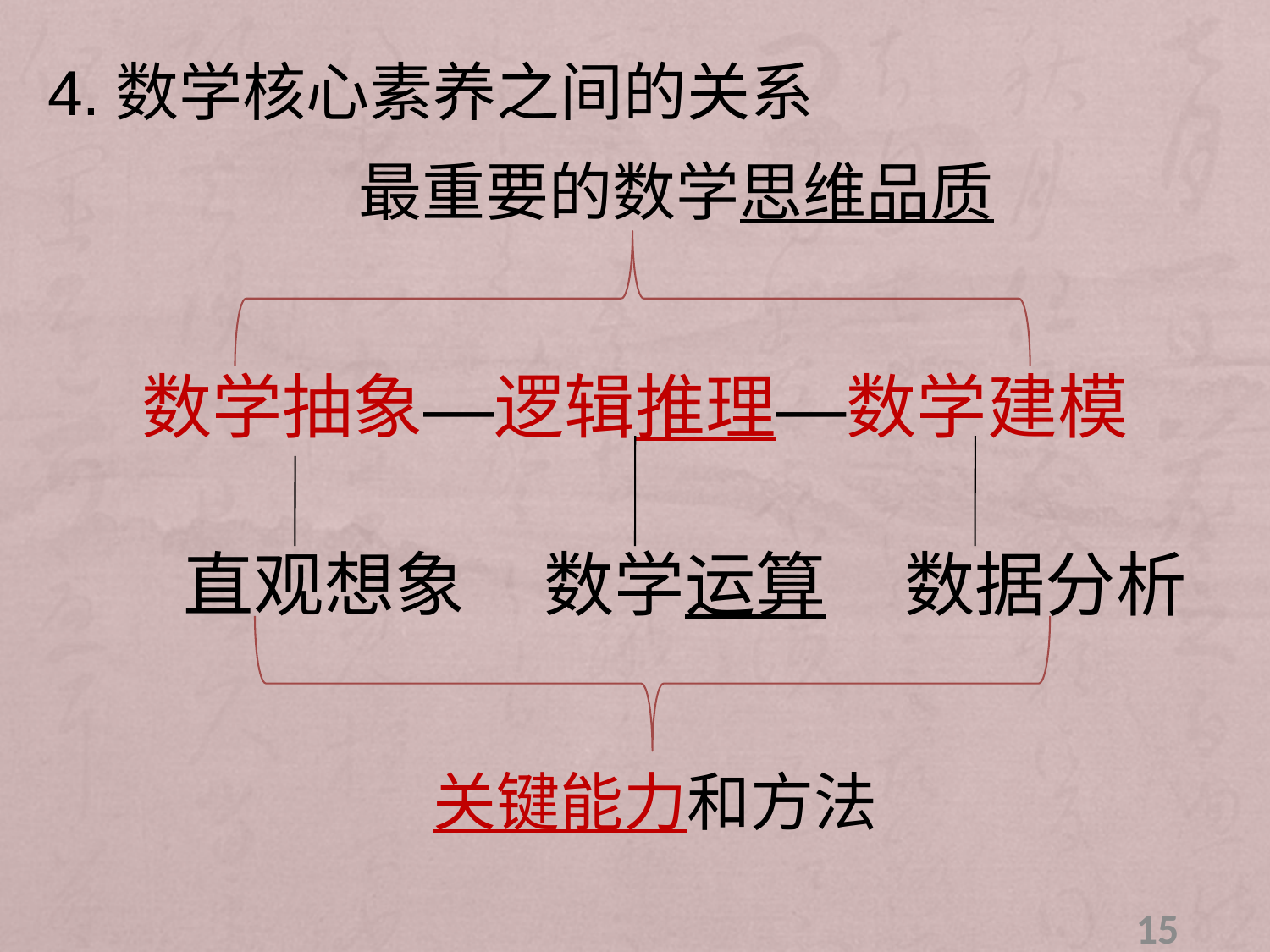

4.数学核心素养之间的关系
最重要的数学思维品质

数学抽象—逻辑推理—数学建模

      直观想象    数学运算    数据分析
关键能力和方法
15